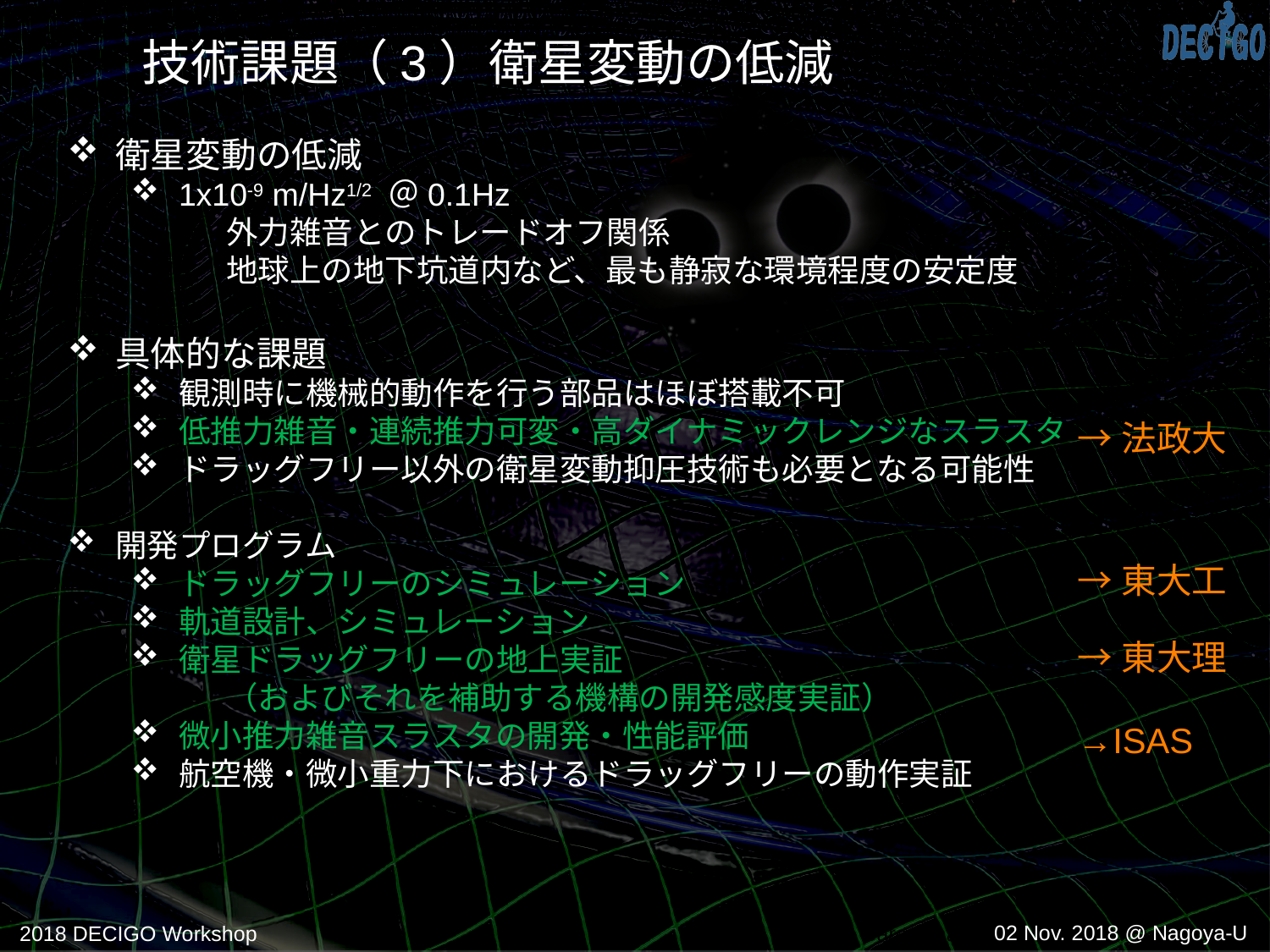

技術課題（3）衛星変動の低減
衛星変動の低減
1x10-9 m/Hz1/2 ＠0.1Hz
外力雑音とのトレードオフ関係
地球上の地下坑道内など、最も静寂な環境程度の安定度

具体的な課題
観測時に機械的動作を行う部品はほぼ搭載不可
低推力雑音・連続推力可変・高ダイナミックレンジなスラスタ
ドラッグフリー以外の衛星変動抑圧技術も必要となる可能性

開発プログラム
ドラッグフリーのシミュレーション
軌道設計、シミュレーション
衛星ドラッグフリーの地上実証
（およびそれを補助する機構の開発感度実証）
微小推力雑音スラスタの開発・性能評価
航空機・微小重力下におけるドラッグフリーの動作実証
→法政大
→東大工
→東大理
→ISAS